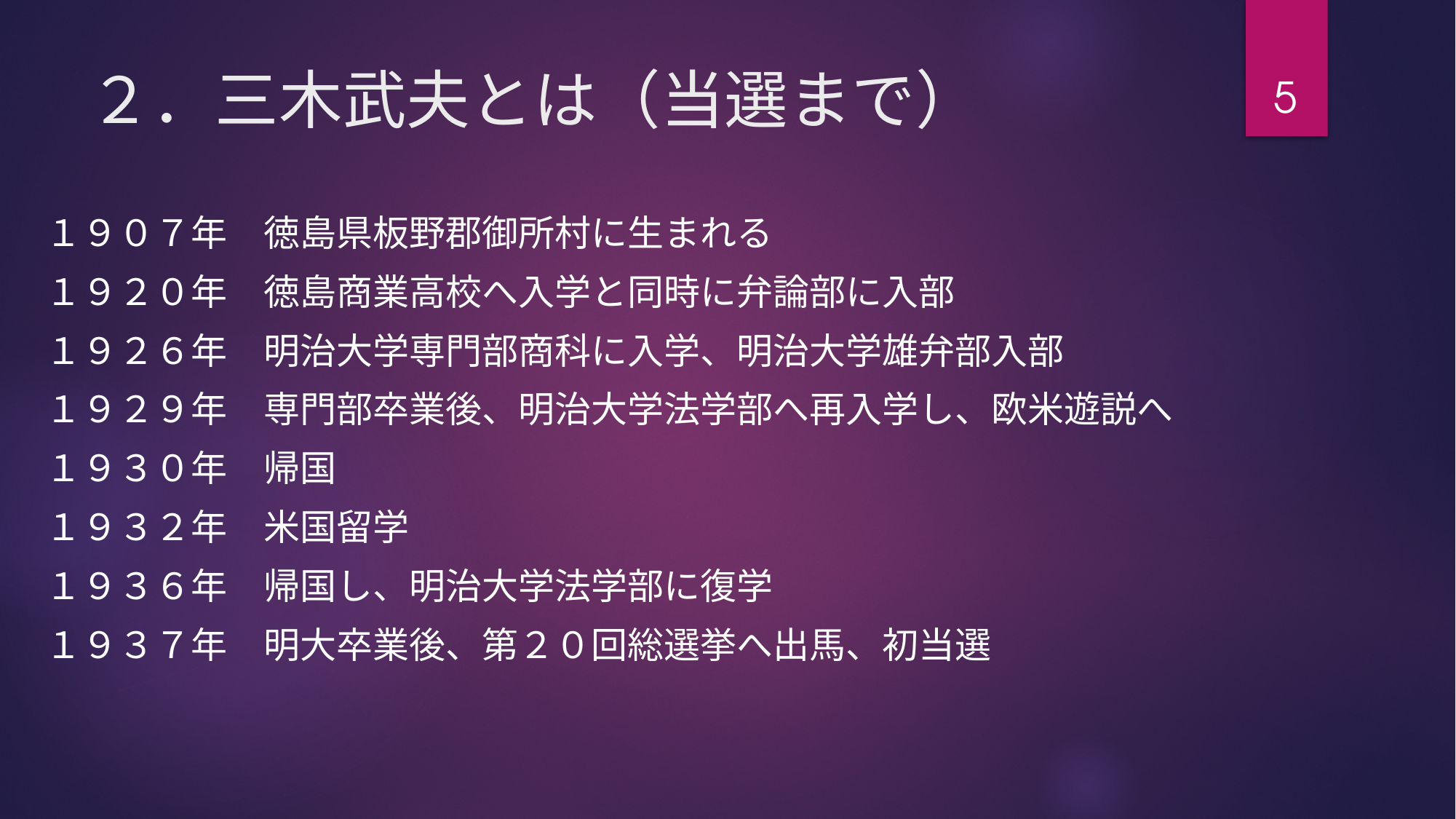

5
# ２．三木武夫とは（当選まで）

１９０７年　徳島県板野郡御所村に生まれる
１９２０年　徳島商業高校へ入学と同時に弁論部に入部
１９２６年　明治大学専門部商科に入学、明治大学雄弁部入部
１９２９年　専門部卒業後、明治大学法学部へ再入学し、欧米遊説へ
１９３０年　帰国
１９３２年　米国留学
１９３６年　帰国し、明治大学法学部に復学
１９３７年　明大卒業後、第２０回総選挙へ出馬、初当選